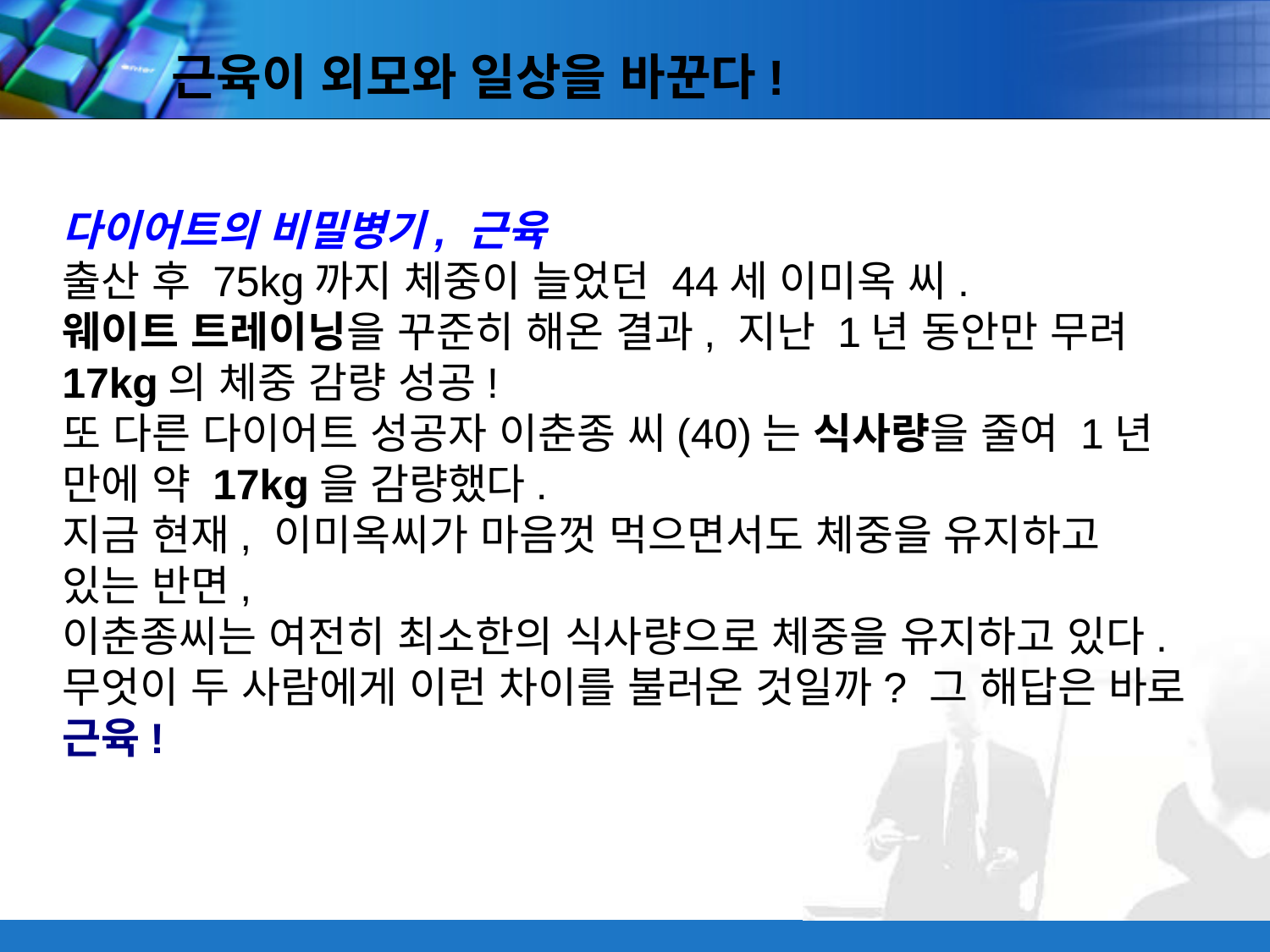

근육이 외모와 일상을 바꾼다!
다이어트의 비밀병기, 근육
출산 후 75kg까지 체중이 늘었던 44세 이미옥 씨.
웨이트 트레이닝을 꾸준히 해온 결과, 지난 1년 동안만 무려 17kg의 체중 감량 성공!
또 다른 다이어트 성공자 이춘종 씨(40)는 식사량을 줄여 1년 만에 약 17kg을 감량했다.
지금 현재, 이미옥씨가 마음껏 먹으면서도 체중을 유지하고
있는 반면,
이춘종씨는 여전히 최소한의 식사량으로 체중을 유지하고 있다.
무엇이 두 사람에게 이런 차이를 불러온 것일까? 그 해답은 바로 근육!